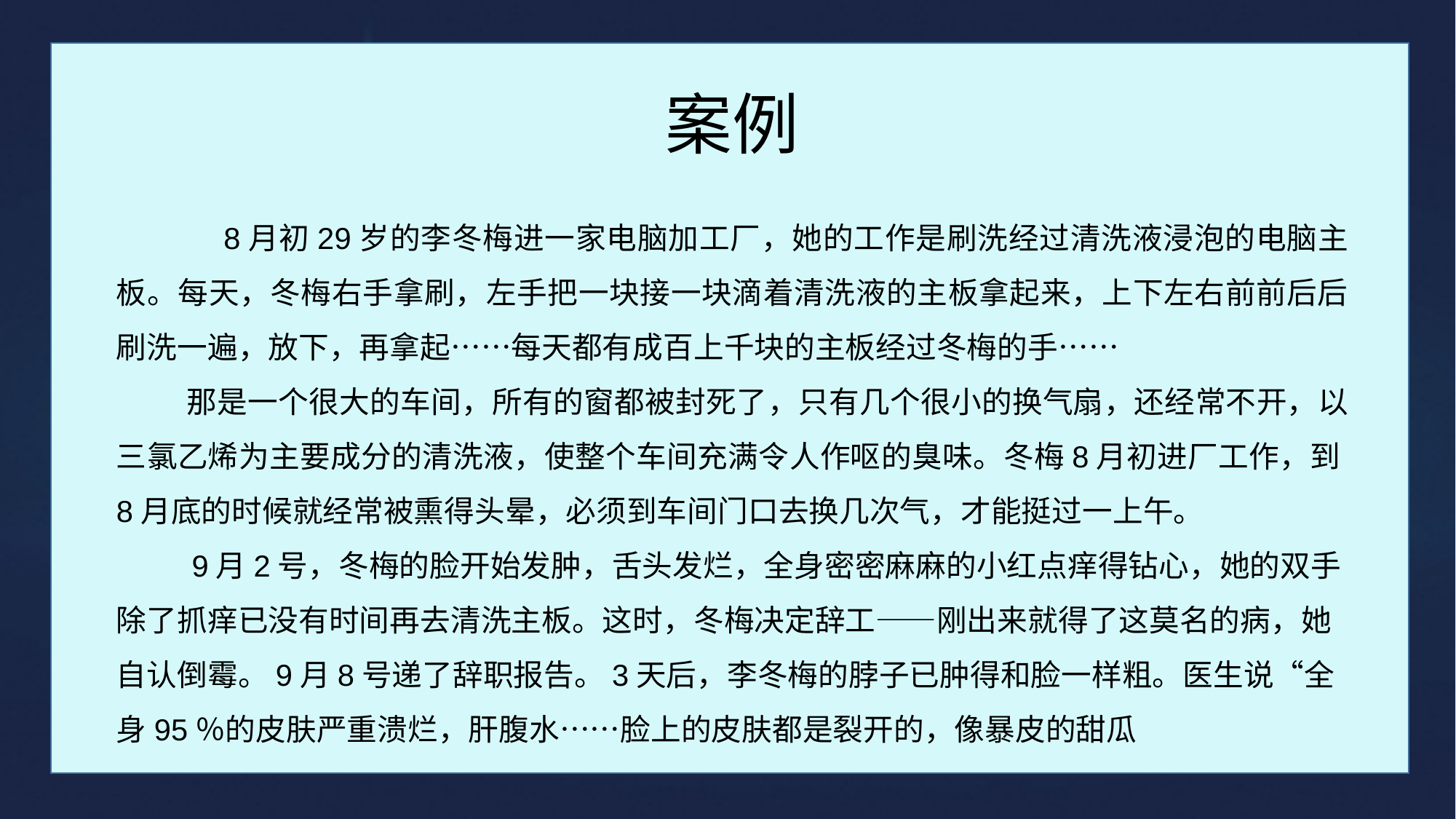

# 案例
            8月初29岁的李冬梅进一家电脑加工厂，她的工作是刷洗经过清洗液浸泡的电脑主板。每天，冬梅右手拿刷，左手把一块接一块滴着清洗液的主板拿起来，上下左右前前后后刷洗一遍，放下，再拿起……每天都有成百上千块的主板经过冬梅的手……
         那是一个很大的车间，所有的窗都被封死了，只有几个很小的换气扇，还经常不开，以三氯乙烯为主要成分的清洗液，使整个车间充满令人作呕的臭味。冬梅8月初进厂工作，到8月底的时候就经常被熏得头晕，必须到车间门口去换几次气，才能挺过一上午。
         9月2号，冬梅的脸开始发肿，舌头发烂，全身密密麻麻的小红点痒得钻心，她的双手除了抓痒已没有时间再去清洗主板。这时，冬梅决定辞工——刚出来就得了这莫名的病，她自认倒霉。9月8号递了辞职报告。3天后，李冬梅的脖子已肿得和脸一样粗。医生说“全身95％的皮肤严重溃烂，肝腹水……脸上的皮肤都是裂开的，像暴皮的甜瓜